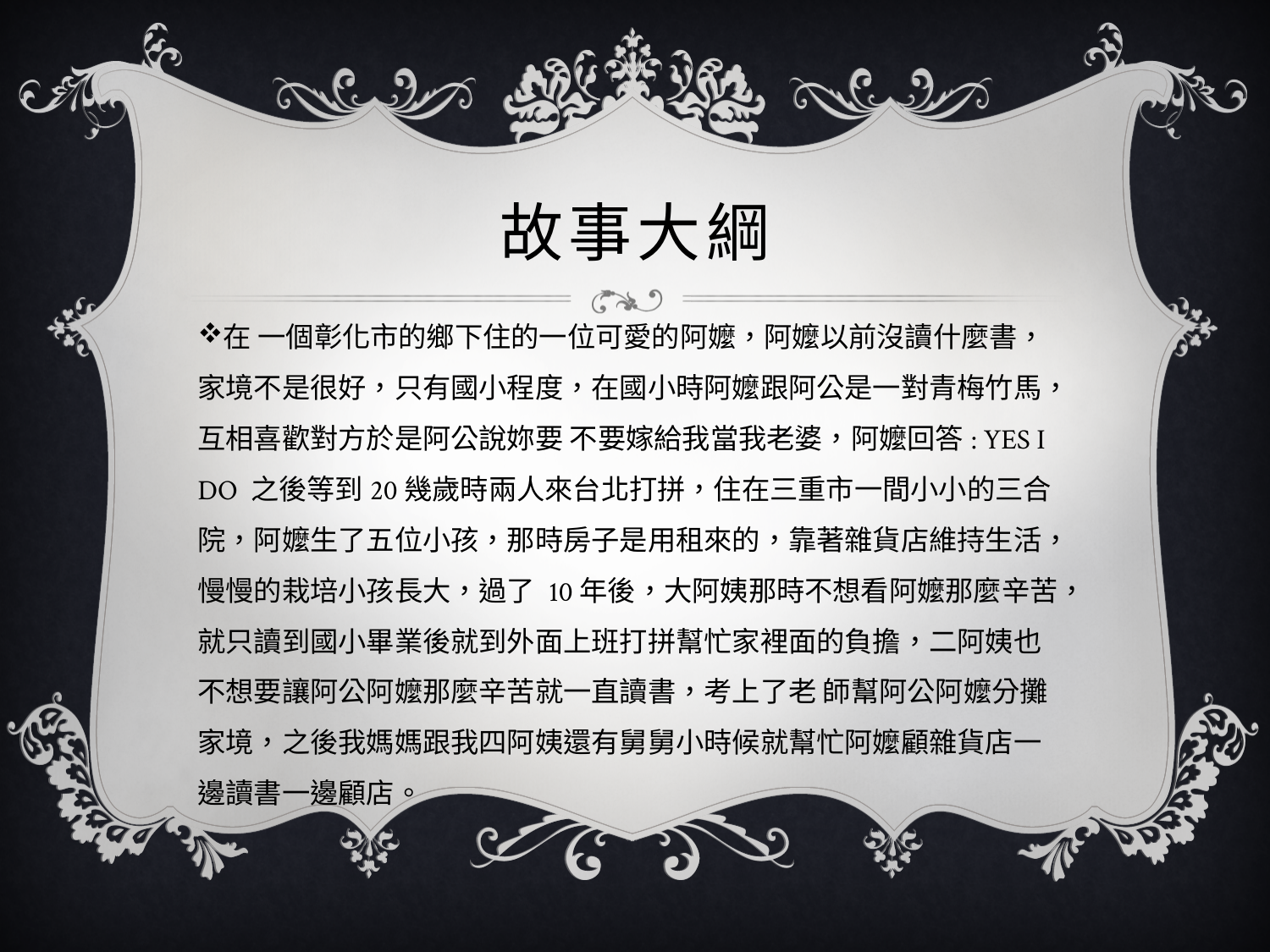

# 故事大綱
在 一個彰化市的鄉下住的一位可愛的阿嬤，阿嬤以前沒讀什麼書，家境不是很好，只有國小程度，在國小時阿嬤跟阿公是一對青梅竹馬，互相喜歡對方於是阿公說妳要 不要嫁給我當我老婆，阿嬤回答: YES I DO 之後等到20幾歲時兩人來台北打拼，住在三重市一間小小的三合院，阿嬤生了五位小孩，那時房子是用租來的，靠著雜貨店維持生活，慢慢的栽培小孩長大，過了 10年後，大阿姨那時不想看阿嬤那麼辛苦，就只讀到國小畢業後就到外面上班打拼幫忙家裡面的負擔，二阿姨也不想要讓阿公阿嬤那麼辛苦就一直讀書，考上了老 師幫阿公阿嬤分攤家境，之後我媽媽跟我四阿姨還有舅舅小時候就幫忙阿嬤顧雜貨店一邊讀書一邊顧店。